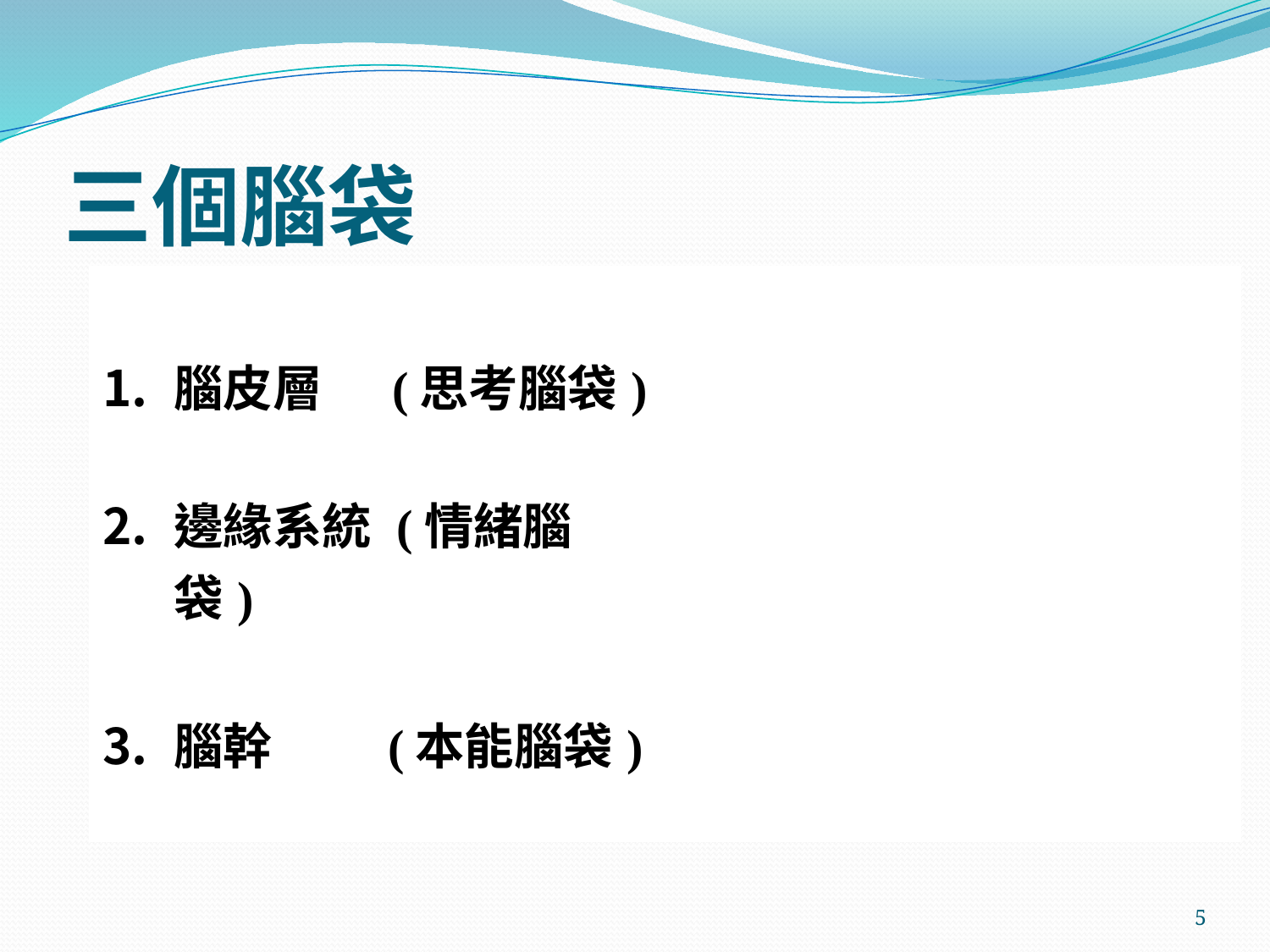

# 三個腦袋
| 腦皮層 (思考腦袋) 邊緣系統 (情緒腦袋) 腦幹 (本能腦袋) ( | 幹 |
| --- | --- |
5